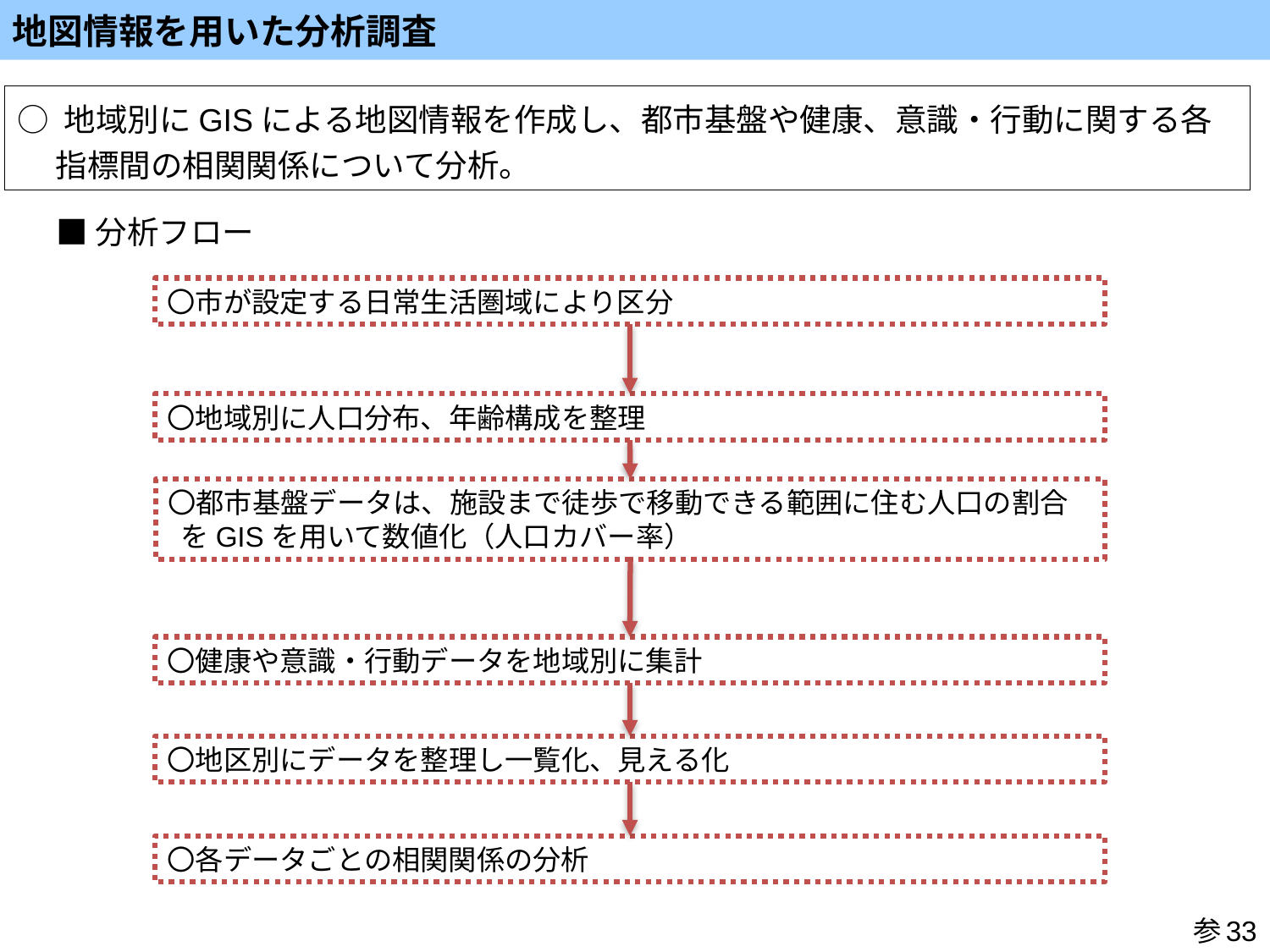

地図情報を用いた分析調査
○ 地域別にGISによる地図情報を作成し、都市基盤や健康、意識・行動に関する各指標間の相関関係について分析。
■分析フロー
〇市が設定する日常生活圏域により区分
〇地域別に人口分布、年齢構成を整理
〇都市基盤データは、施設まで徒歩で移動できる範囲に住む人口の割合をGISを用いて数値化（人口カバー率）
〇健康や意識・行動データを地域別に集計
〇地区別にデータを整理し一覧化、見える化
〇各データごとの相関関係の分析
参
33